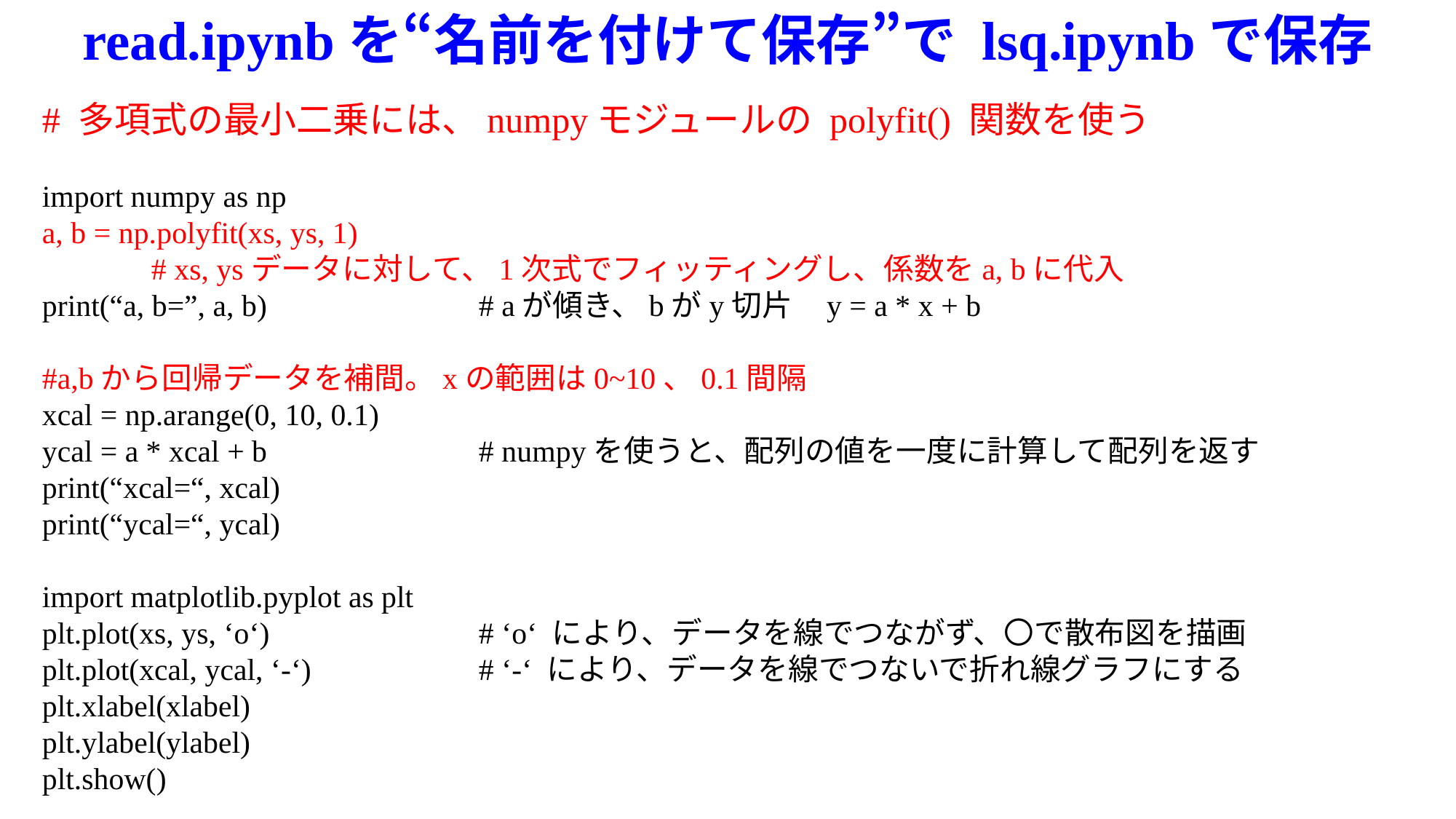

read.ipynbを“名前を付けて保存”で lsq.ipynbで保存
# 多項式の最小二乗には、numpyモジュールの polyfit() 関数を使う

import numpy as np
a, b = np.polyfit(xs, ys, 1)
	# xs, ysデータに対して、1次式でフィッティングし、係数をa, bに代入
print(“a, b=”, a, b)		# aが傾き、bがy切片    y = a * x + b

#a,bから回帰データを補間。xの範囲は0~10、0.1間隔
xcal = np.arange(0, 10, 0.1)
ycal = a * xcal + b		# numpyを使うと、配列の値を一度に計算して配列を返す
print(“xcal=“, xcal)
print(“ycal=“, ycal)
import matplotlib.pyplot as plt
plt.plot(xs, ys, ‘o‘)		# ‘o‘ により、データを線でつながず、〇で散布図を描画
plt.plot(xcal, ycal, ‘-‘)		# ‘-‘ により、データを線でつないで折れ線グラフにする
plt.xlabel(xlabel)
plt.ylabel(ylabel)
plt.show()